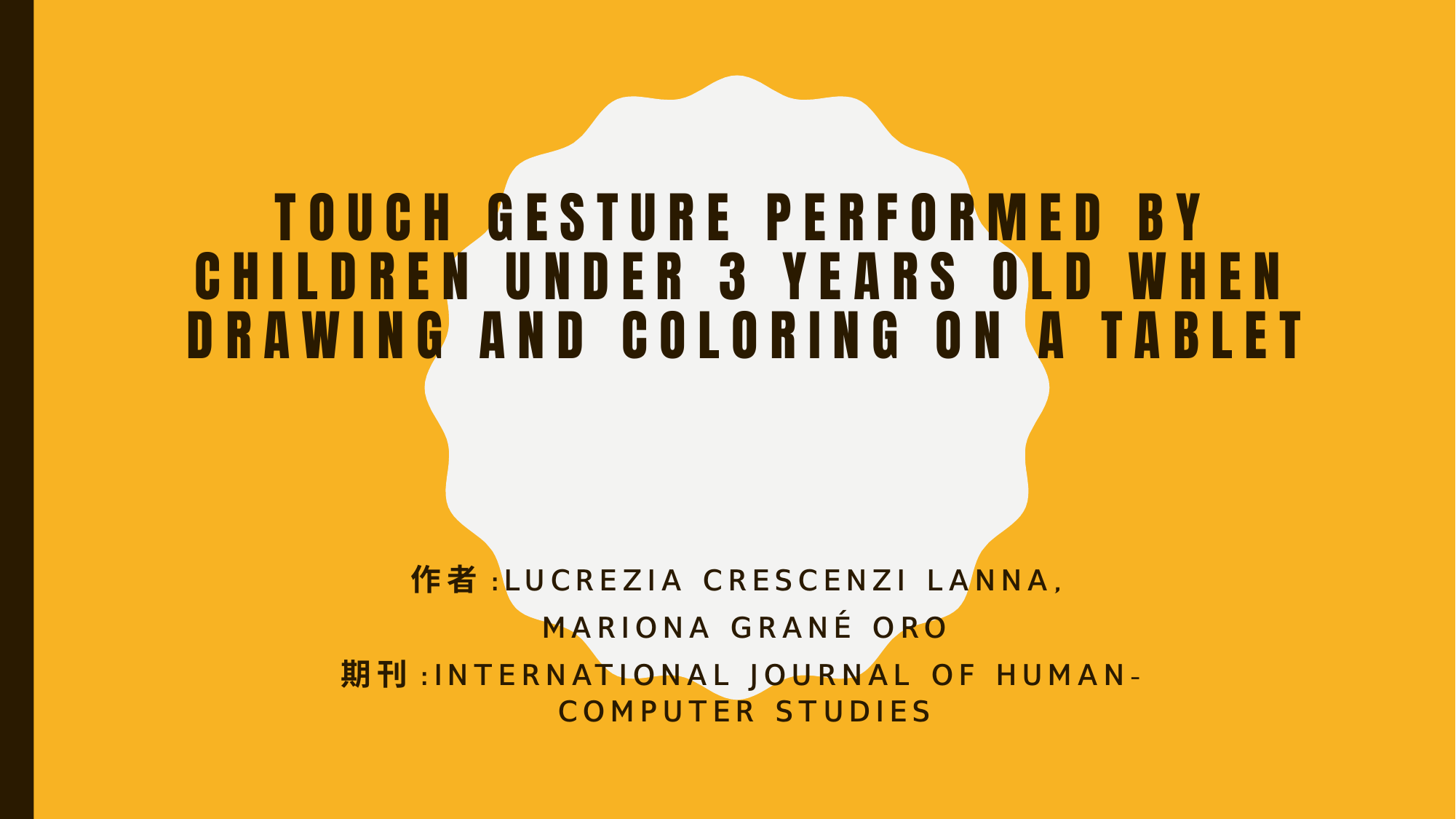

# Touch gesture performed by children under 3 years old when drawing and coloring on a tablet
作者:Lucrezia Crescenzi Lanna,
Mariona Grané Oro
期刊:International Journal of Human-Computer Studies